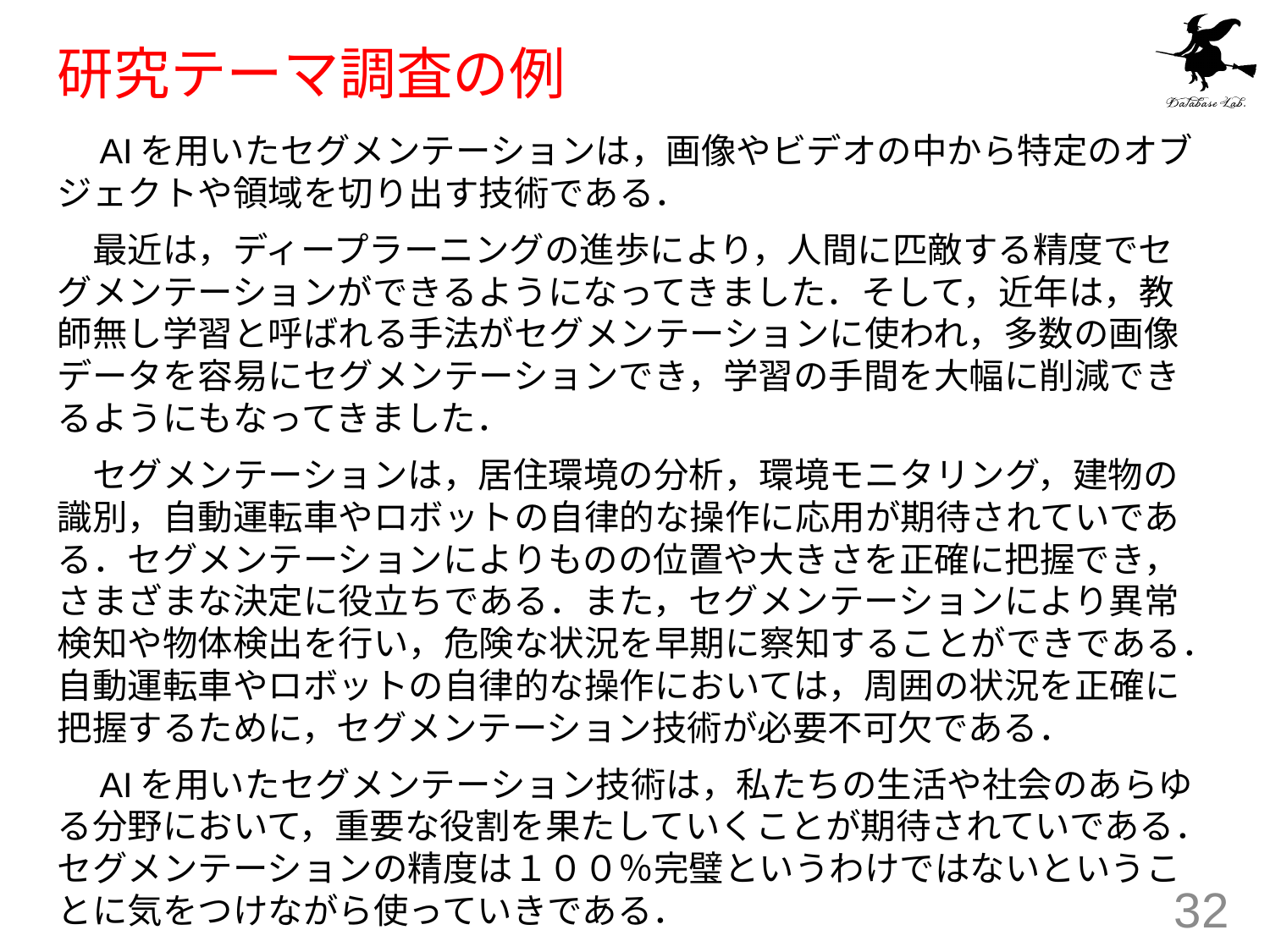

# 研究テーマ調査の例
　AIを用いたセグメンテーションは，画像やビデオの中から特定のオブジェクトや領域を切り出す技術である．
　最近は，ディープラーニングの進歩により，人間に匹敵する精度でセグメンテーションができるようになってきました．そして，近年は，教師無し学習と呼ばれる手法がセグメンテーションに使われ，多数の画像データを容易にセグメンテーションでき，学習の手間を大幅に削減できるようにもなってきました．
　セグメンテーションは，居住環境の分析，環境モニタリング，建物の識別，自動運転車やロボットの自律的な操作に応用が期待されていである．セグメンテーションによりものの位置や大きさを正確に把握でき，さまざまな決定に役立ちである．また，セグメンテーションにより異常検知や物体検出を行い，危険な状況を早期に察知することができである．自動運転車やロボットの自律的な操作においては，周囲の状況を正確に把握するために，セグメンテーション技術が必要不可欠である．
　AIを用いたセグメンテーション技術は，私たちの生活や社会のあらゆる分野において，重要な役割を果たしていくことが期待されていである．セグメンテーションの精度は１００％完璧というわけではないということに気をつけながら使っていきである．
32